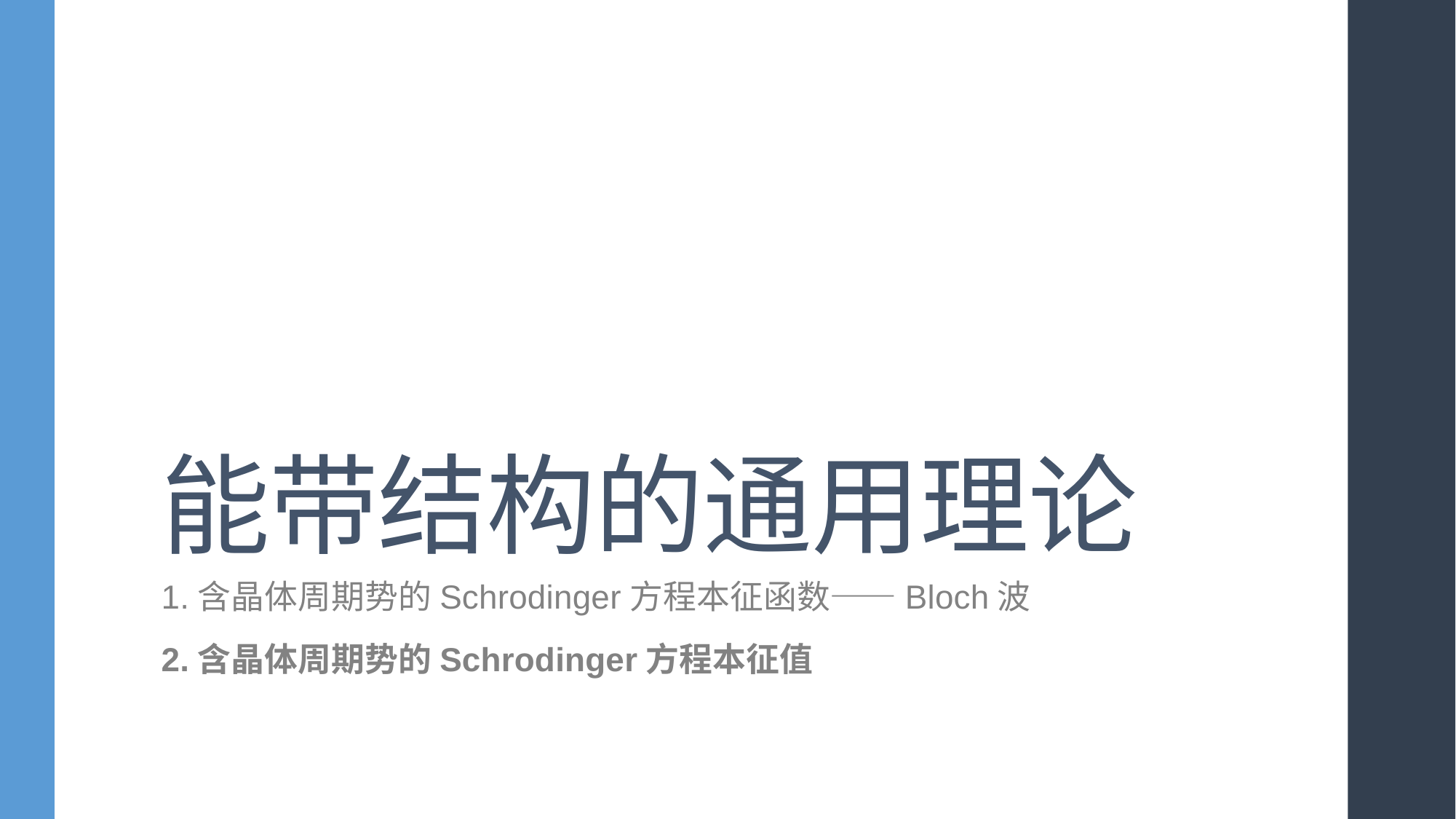

# 能带结构的通用理论
1.含晶体周期势的Schrodinger方程本征函数——Bloch波
2.含晶体周期势的Schrodinger方程本征值
3